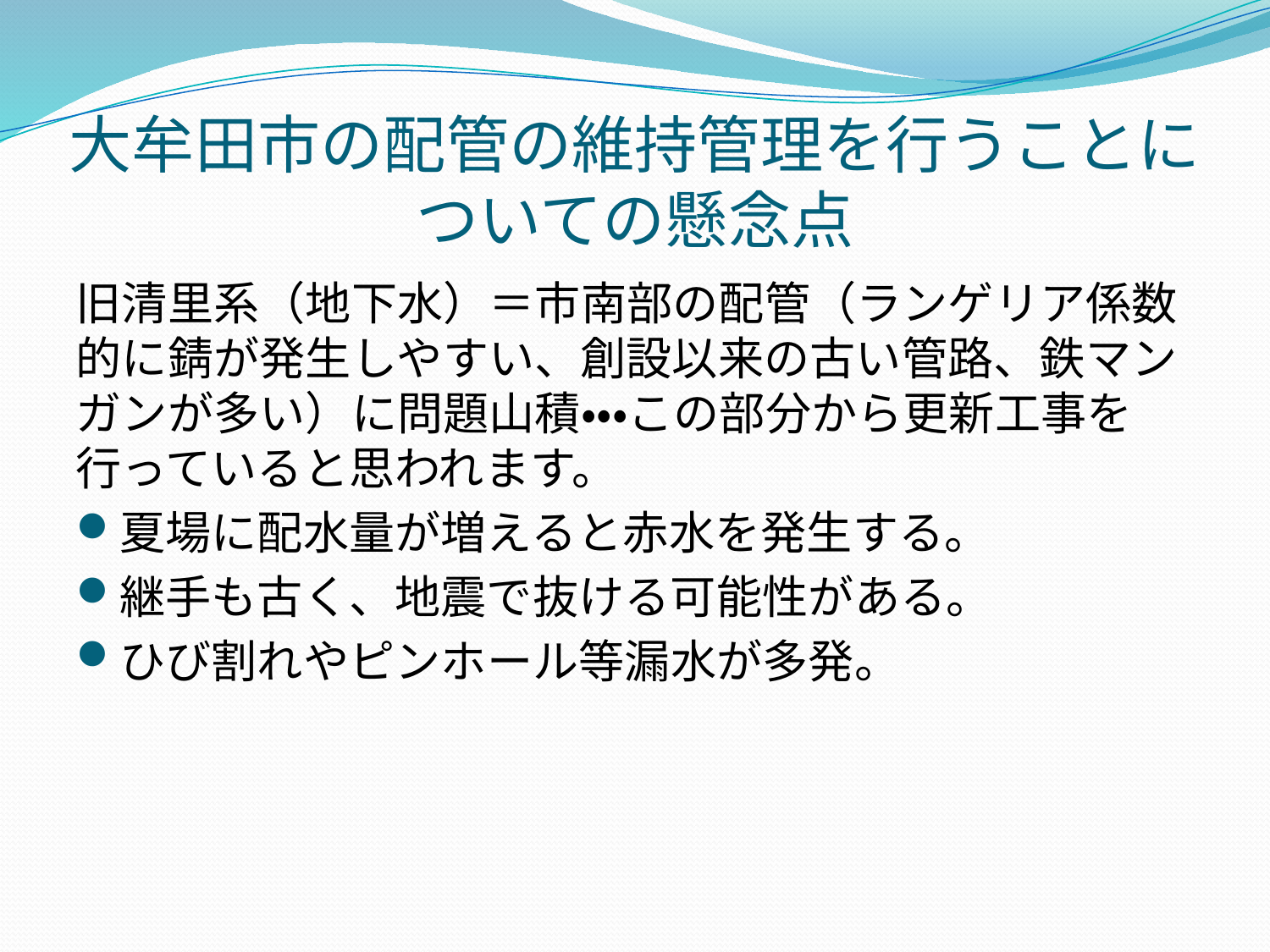

# 大牟田市の配管の維持管理を行うことについての懸念点
旧清里系（地下水）＝市南部の配管（ランゲリア係数的に錆が発生しやすい、創設以来の古い管路、鉄マンガンが多い）に問題山積・・・この部分から更新工事を行っていると思われます。
夏場に配水量が増えると赤水を発生する。
継手も古く、地震で抜ける可能性がある。
ひび割れやピンホール等漏水が多発。